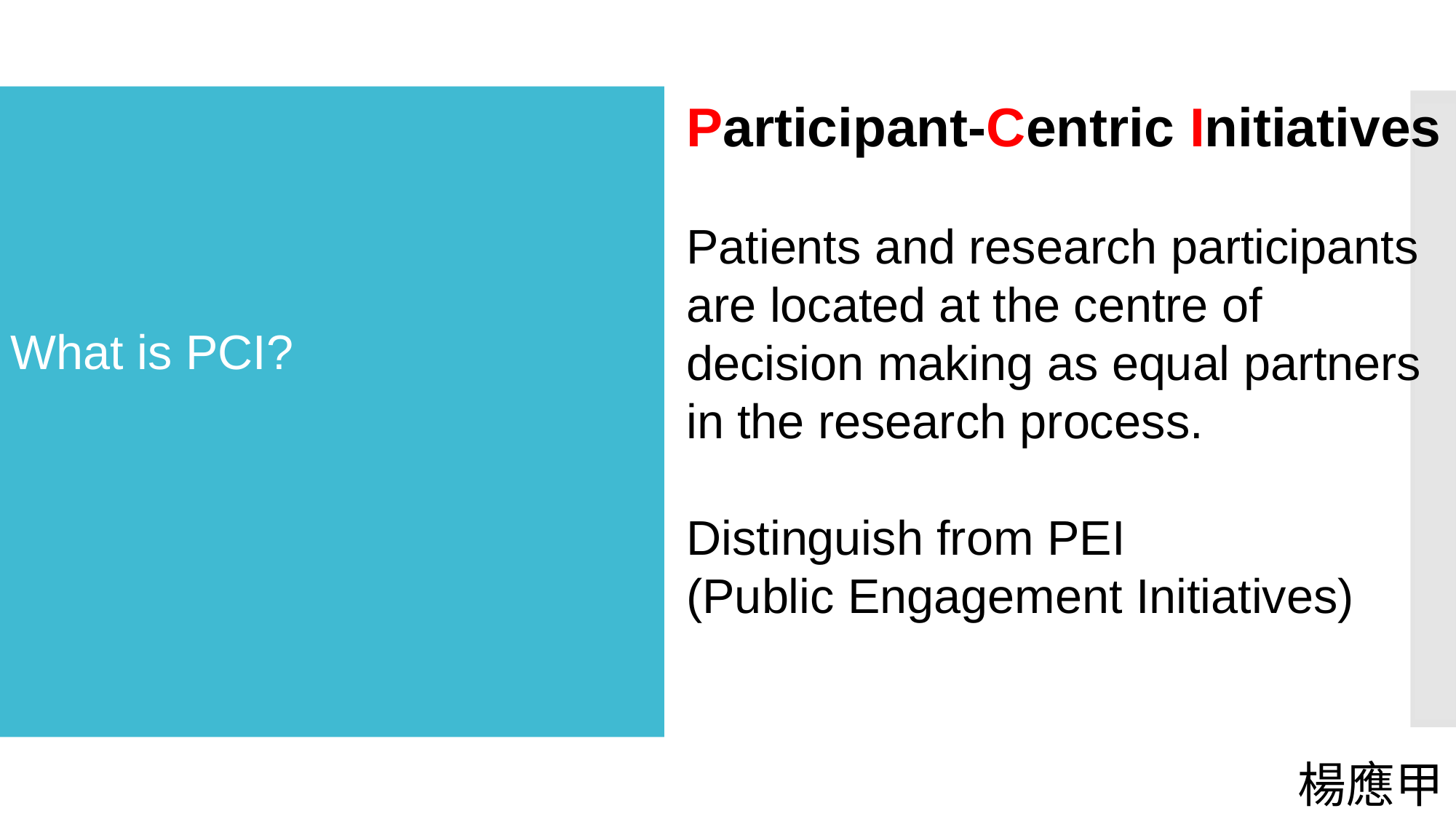

Participant-Centric Initiatives

Patients and research participants are located at the centre of decision making as equal partners in the research process.

Distinguish from PEI
(Public Engagement Initiatives)

#
What is PCI?
楊應甲